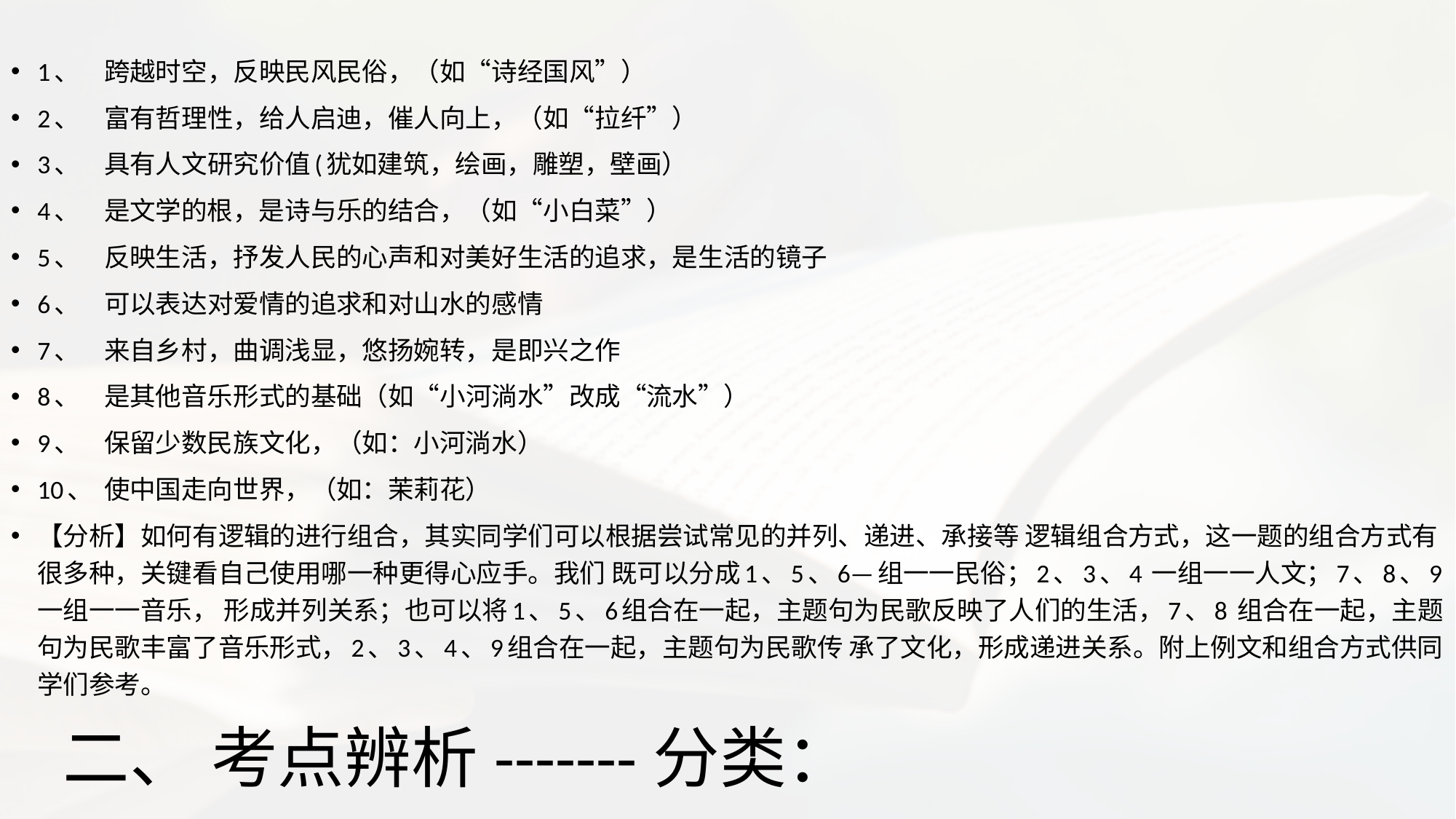

1、	跨越时空，反映民风民俗，（如“诗经国风”）
2、	富有哲理性，给人启迪，催人向上，（如“拉纤”）
3、	具有人文研究价值(犹如建筑，绘画，雕塑，壁画）
4、	是文学的根，是诗与乐的结合，（如“小白菜”）
5、	反映生活，抒发人民的心声和对美好生活的追求，是生活的镜子
6、	可以表达对爱情的追求和对山水的感情
7、	来自乡村，曲调浅显，悠扬婉转，是即兴之作
8、	是其他音乐形式的基础（如“小河淌水”改成“流水”）
9、	保留少数民族文化，（如：小河淌水）
10、	使中国走向世界，（如：茉莉花）
【分析】如何有逻辑的进行组合，其实同学们可以根据尝试常见的并列、递进、承接等 逻辑组合方式，这一题的组合方式有很多种，关键看自己使用哪一种更得心应手。我们 既可以分成1、5、6—组一一民俗；2、3、4 一组一一人文；7、8、9 一组一一音乐， 形成并列关系；也可以将1、5、6组合在一起，主题句为民歌反映了人们的生活，7、8 组合在一起，主题句为民歌丰富了音乐形式，2、3、4、9组合在一起，主题句为民歌传 承了文化，形成递进关系。附上例文和组合方式供同学们参考。

# 二、 考点辨析-------分类：